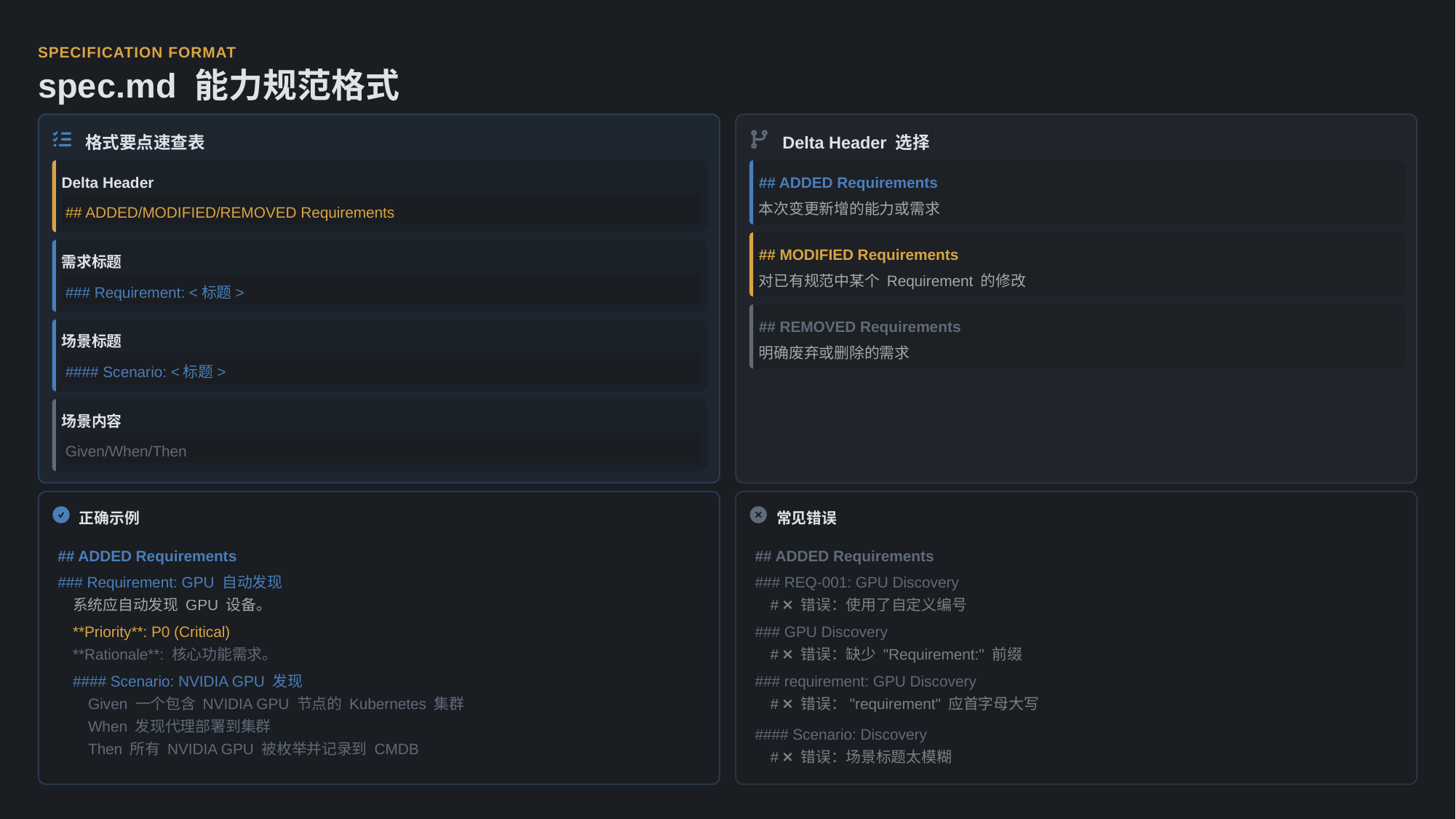

SPECIFICATION FORMAT
spec.md 能力规范格式

格式要点速查表
Delta Header 选择

Delta Header
## ADDED Requirements

## ADDED/MODIFIED/REMOVED Requirements
本次变更新增的能力或需求

## MODIFIED Requirements
需求标题
对已有规范中某个 Requirement 的修改

### Requirement: <标题>

## REMOVED Requirements

场景标题
明确废弃或删除的需求

#### Scenario: <标题>

场景内容

Given/When/Then

正确示例
常见错误

## ADDED Requirements
## ADDED Requirements
### Requirement: GPU 自动发现
### REQ-001: GPU Discovery
系统应自动发现 GPU 设备。
# ❌ 错误：使用了自定义编号
**Priority**: P0 (Critical)
### GPU Discovery
**Rationale**: 核心功能需求。
# ❌ 错误：缺少 "Requirement:" 前缀
#### Scenario: NVIDIA GPU 发现
### requirement: GPU Discovery
Given 一个包含 NVIDIA GPU 节点的 Kubernetes 集群
# ❌ 错误："requirement" 应首字母大写
When 发现代理部署到集群
#### Scenario: Discovery
Then 所有 NVIDIA GPU 被枚举并记录到 CMDB
# ❌ 错误：场景标题太模糊